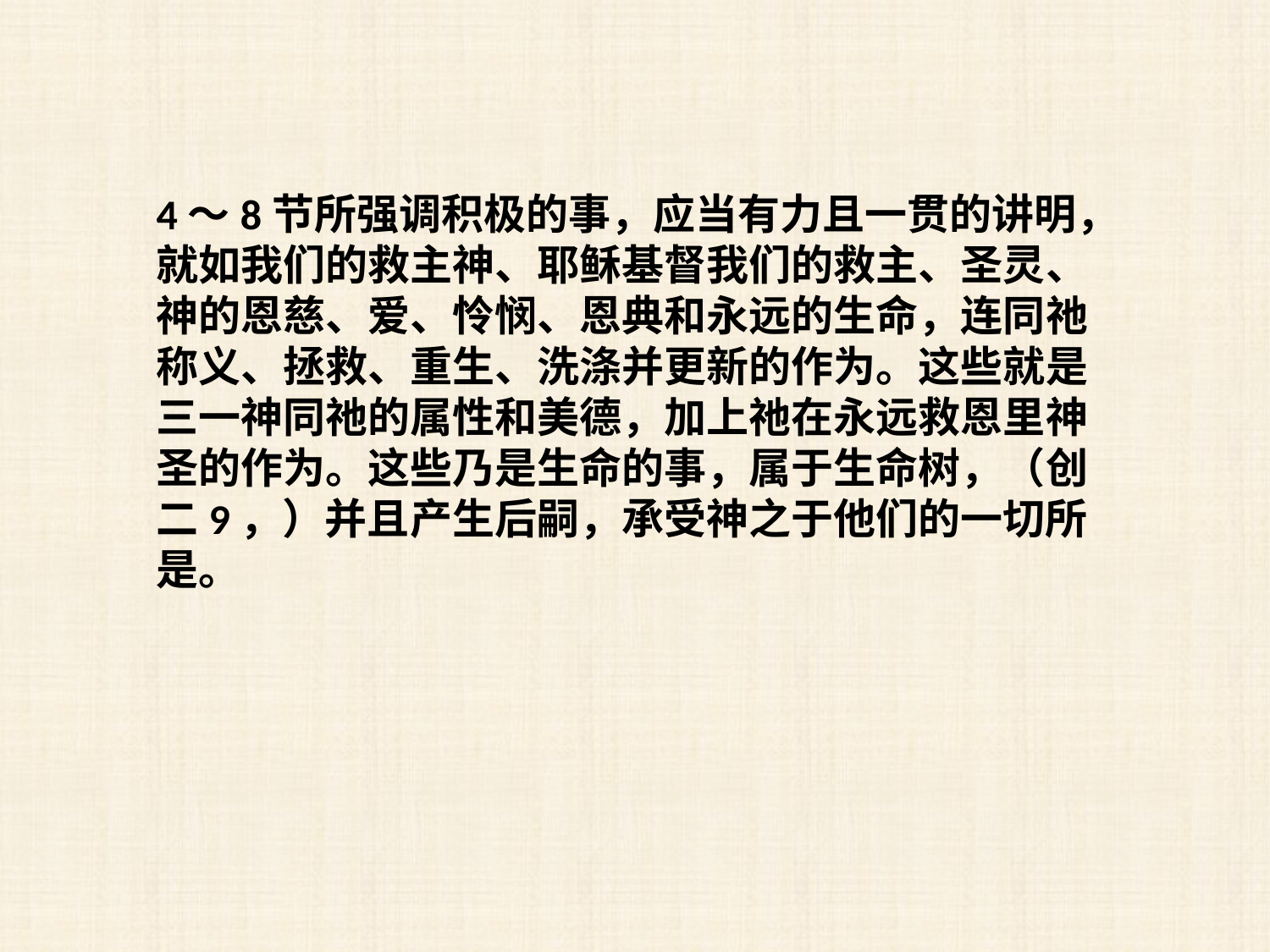

4～8节所强调积极的事，应当有力且一贯的讲明，就如我们的救主神、耶稣基督我们的救主、圣灵、神的恩慈、爱、怜悯、恩典和永远的生命，连同祂称义、拯救、重生、洗涤并更新的作为。这些就是三一神同祂的属性和美德，加上祂在永远救恩里神圣的作为。这些乃是生命的事，属于生命树，（创二9，）并且产生后嗣，承受神之于他们的一切所是。